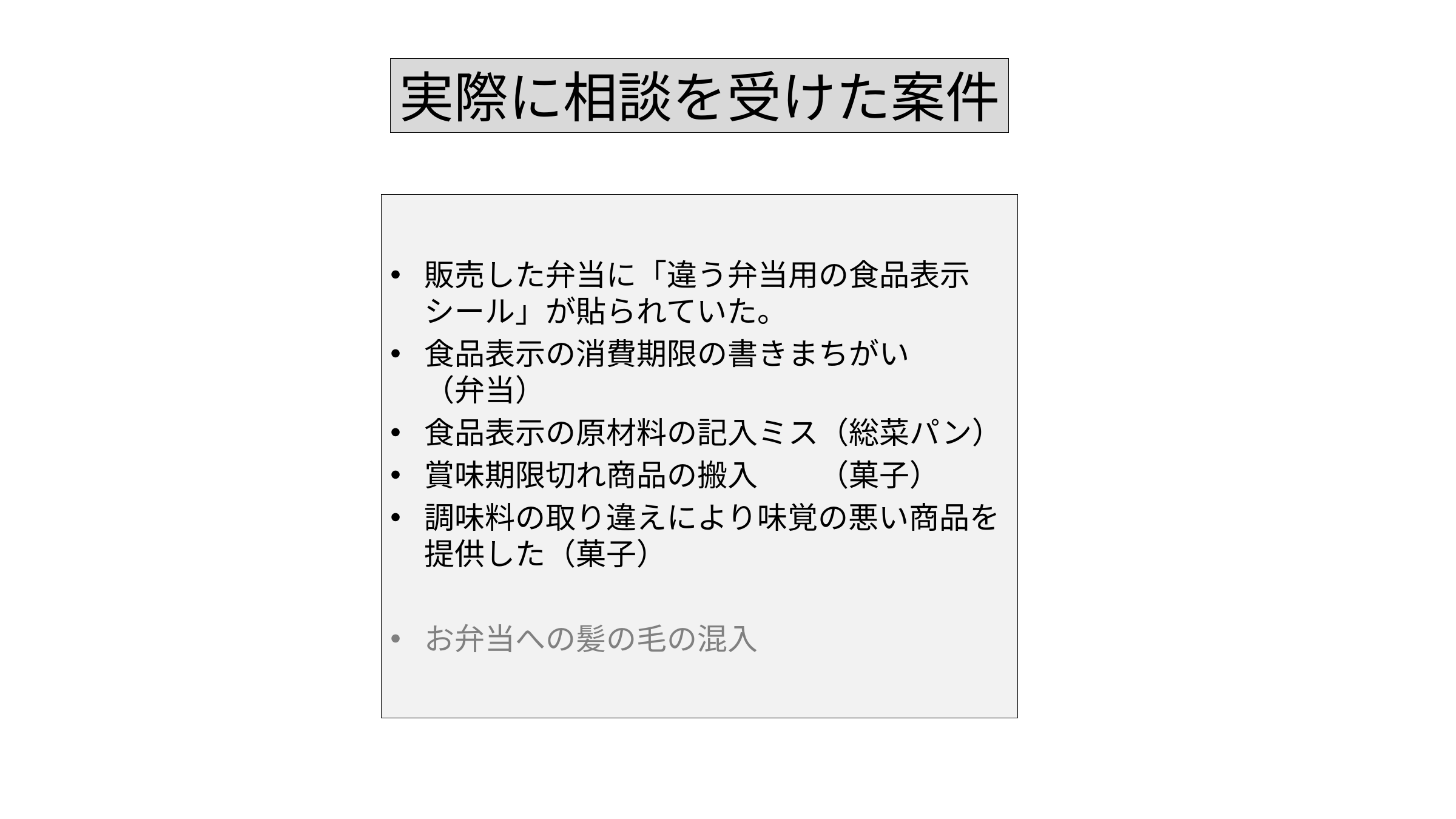

実際に相談を受けた案件
# なんでまた　のめりこんだのか
販売した弁当に「違う弁当用の食品表示シール」が貼られていた。
食品表示の消費期限の書きまちがい　　（弁当）
食品表示の原材料の記入ミス（総菜パン）
賞味期限切れ商品の搬入　　（菓子）
調味料の取り違えにより味覚の悪い商品を提供した（菓子）

お弁当への髪の毛の混入